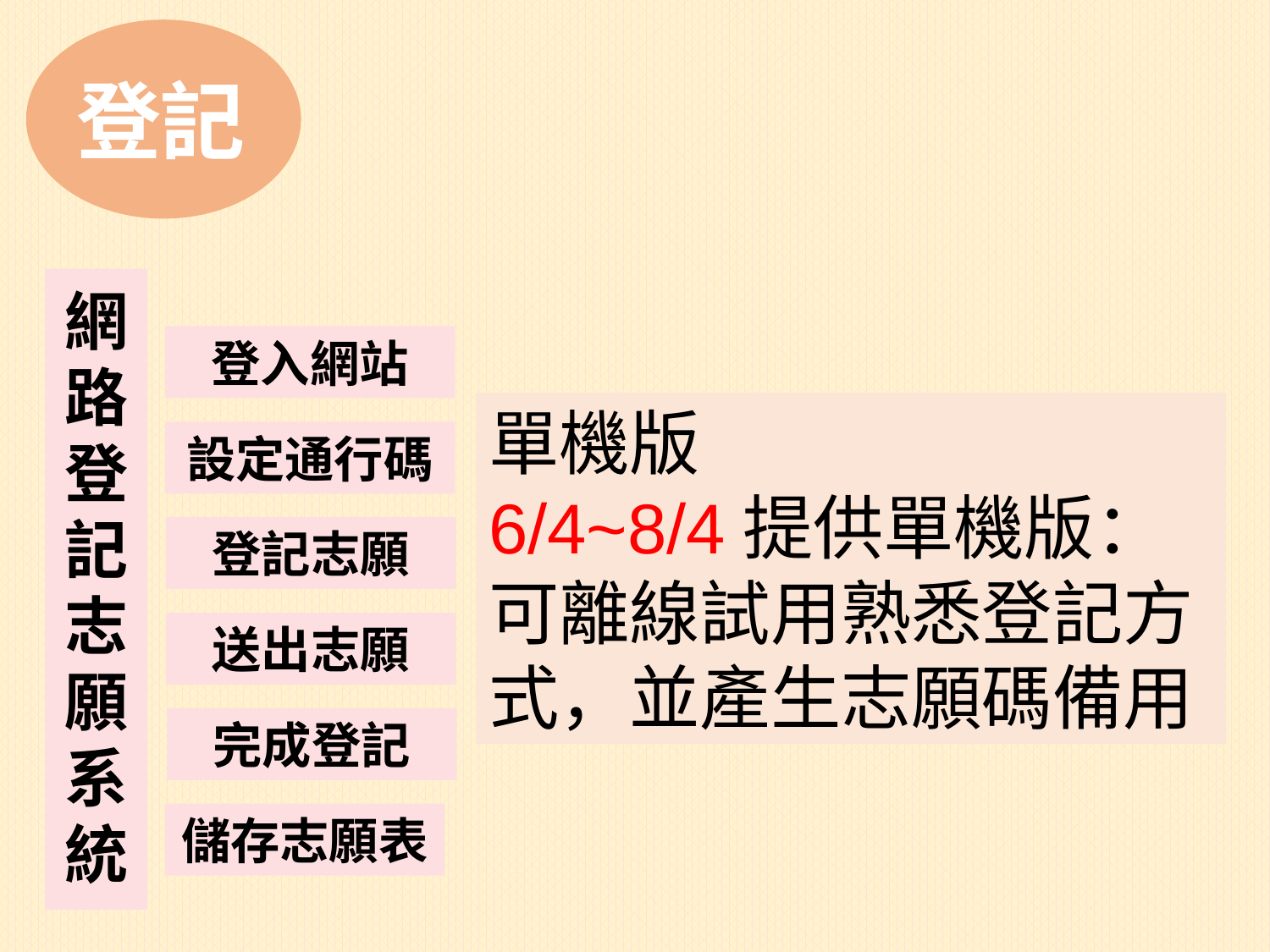

登記
登入網站
單機版
6/4~8/4提供單機版：可離線試用熟悉登記方式，並產生志願碼備用
設定通行碼
登記志願
網路登記志願系統
送出志願
完成登記
儲存志願表